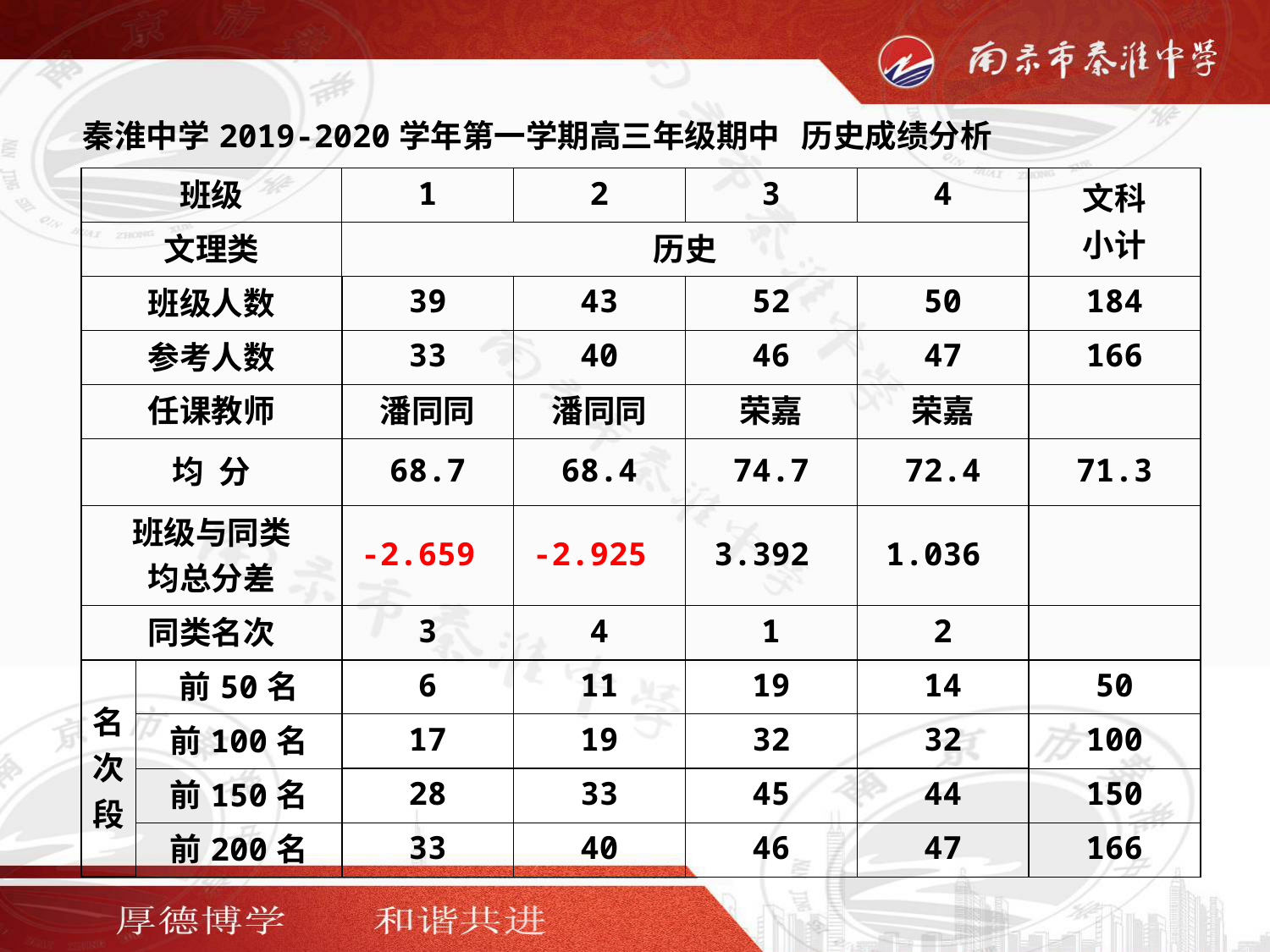

| 秦淮中学2019-2020学年第一学期高三年级期中 历史成绩分析 |  |  |  |  |  |  |
| --- | --- | --- | --- | --- | --- | --- |
| 班级 |  | 1 | 2 | 3 | 4 | 文科 小计 |
| 文理类 |  | 历史 |  |  |  |  |
| 班级人数 |  | 39 | 43 | 52 | 50 | 184 |
| 参考人数 |  | 33 | 40 | 46 | 47 | 166 |
| 任课教师 |  | 潘同同 | 潘同同 | 荣嘉 | 荣嘉 |  |
| 均 分 |  | 68.7 | 68.4 | 74.7 | 72.4 | 71.3 |
| 班级与同类 均总分差 |  | -2.659 | -2.925 | 3.392 | 1.036 |  |
| 同类名次 |  | 3 | 4 | 1 | 2 |  |
| 名次段 | 前50名 | 6 | 11 | 19 | 14 | 50 |
|  | 前100名 | 17 | 19 | 32 | 32 | 100 |
|  | 前150名 | 28 | 33 | 45 | 44 | 150 |
|  | 前200名 | 33 | 40 | 46 | 47 | 166 |